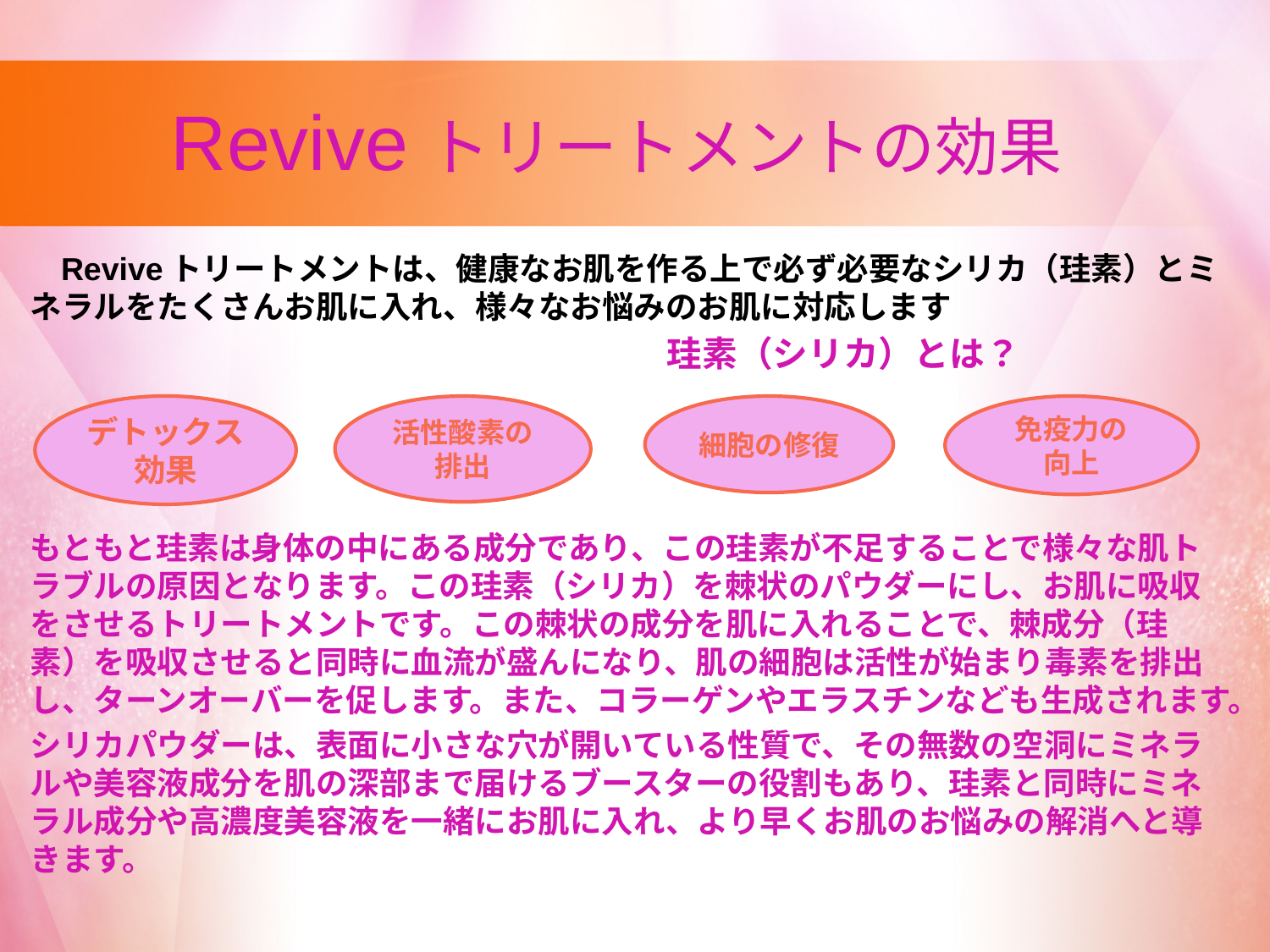

# Reviveトリートメントの効果

　Reviveトリートメントは、健康なお肌を作る上で必ず必要なシリカ（珪素）とミネラルをたくさんお肌に入れ、様々なお悩みのお肌に対応します
　　　　　　　　　　　　　　　　　　珪素（シリカ）とは？

もともと珪素は身体の中にある成分であり、この珪素が不足することで様々な肌トラブルの原因となります。この珪素（シリカ）を棘状のパウダーにし、お肌に吸収をさせるトリートメントです。この棘状の成分を肌に入れることで、棘成分（珪素）を吸収させると同時に血流が盛んになり、肌の細胞は活性が始まり毒素を排出し、ターンオーバーを促します。また、コラーゲンやエラスチンなども生成されます。
シリカパウダーは、表面に小さな穴が開いている性質で、その無数の空洞にミネラルや美容液成分を肌の深部まで届けるブースターの役割もあり、珪素と同時にミネラル成分や高濃度美容液を一緒にお肌に入れ、より早くお肌のお悩みの解消へと導きます。

デトックス
効果
活性酸素の排出
細胞の修復
免疫力の
向上